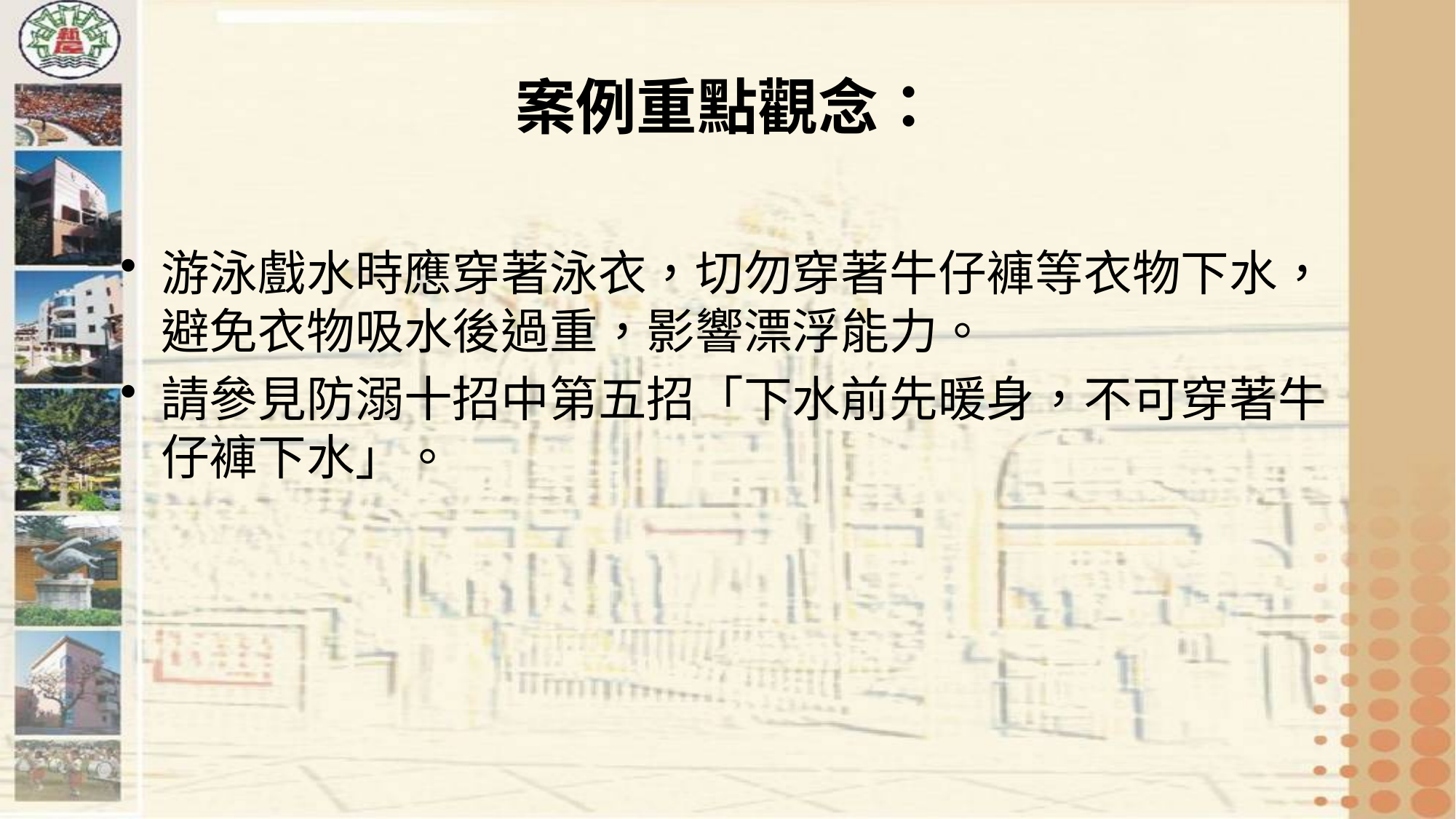

# 案例重點觀念：
游泳戲水時應穿著泳衣，切勿穿著牛仔褲等衣物下水，避免衣物吸水後過重，影響漂浮能力。
請參見防溺十招中第五招「下水前先暖身，不可穿著牛仔褲下水」。